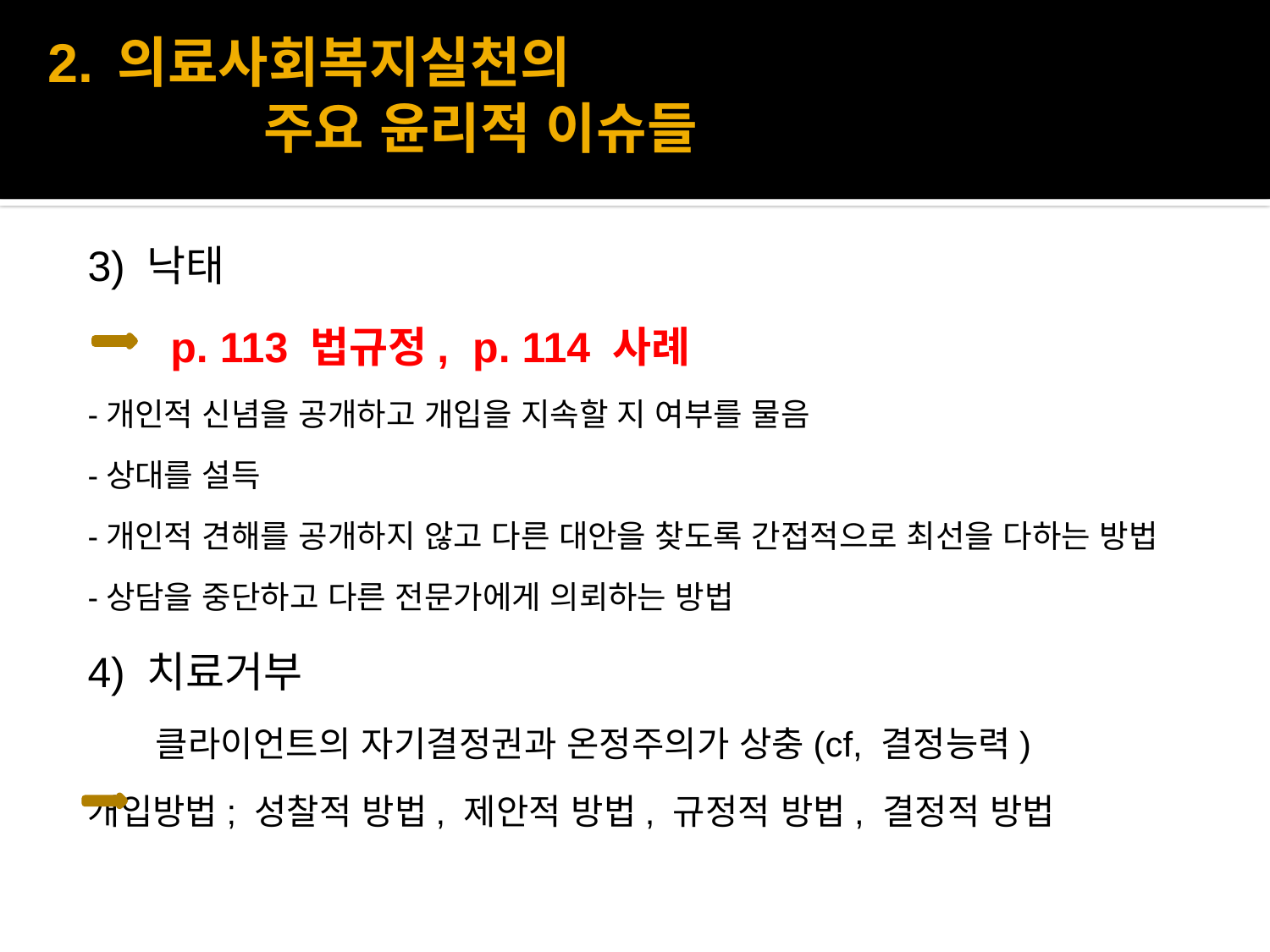

# 2. 의료사회복지실천의 주요 윤리적 이슈들
3) 낙태
       p. 113 법규정,  p. 114 사례
-개인적 신념을 공개하고 개입을 지속할 지 여부를 물음
-상대를 설득
-개인적 견해를 공개하지 않고 다른 대안을 찾도록 간접적으로 최선을 다하는 방법
-상담을 중단하고 다른 전문가에게 의뢰하는 방법
4) 치료거부
      클라이언트의 자기결정권과 온정주의가 상충(cf, 결정능력)
개입방법; 성찰적 방법, 제안적 방법, 규정적 방법, 결정적 방법